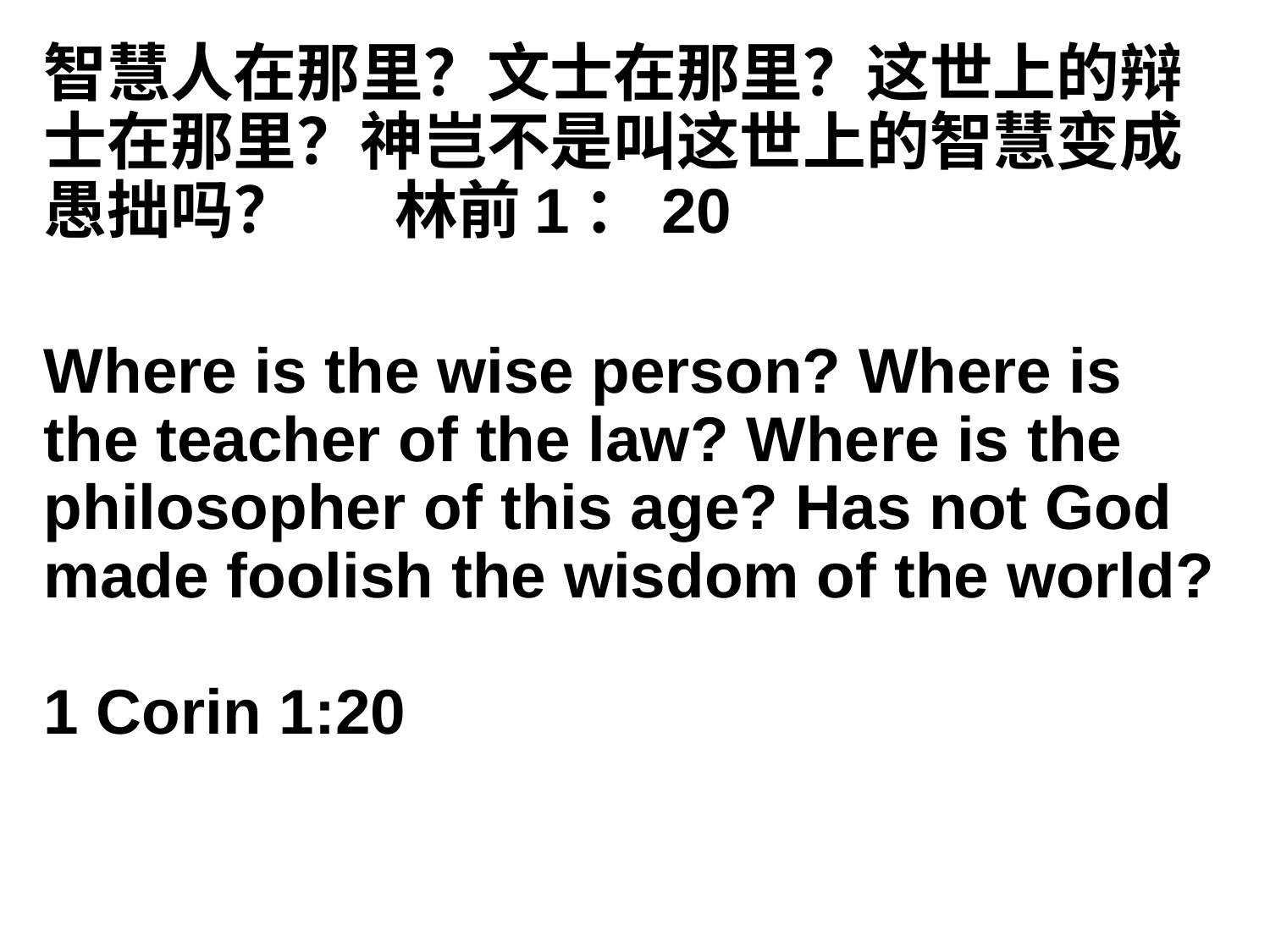

智慧人在那里？文士在那里？这世上的辩士在那里？神岂不是叫这世上的智慧变成愚拙吗？	林前1：20
Where is the wise person? Where is the teacher of the law? Where is the philosopher of this age? Has not God made foolish the wisdom of the world?
1 Corin 1:20